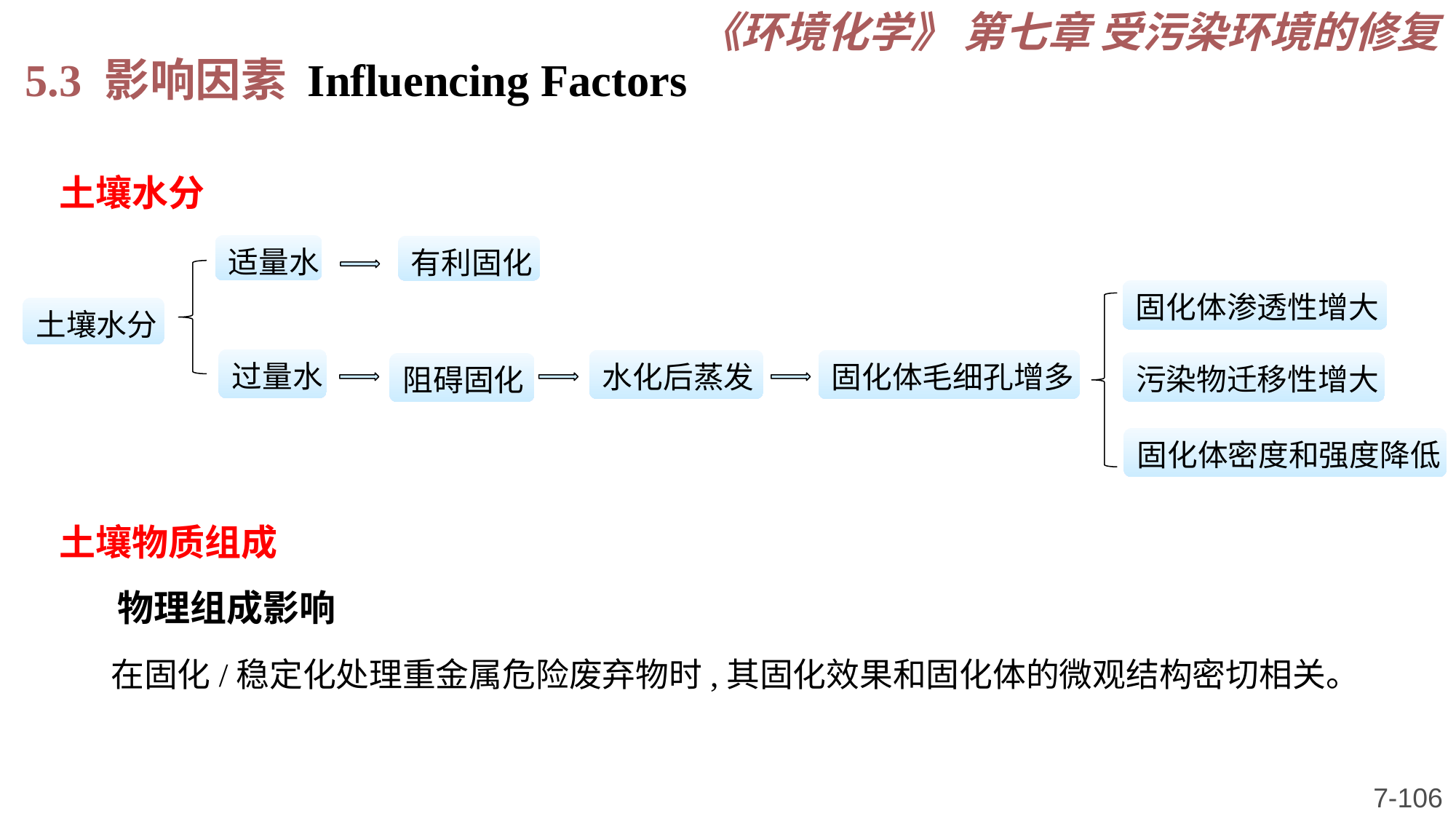

《环境化学》 第七章 受污染环境的修复
5.3 影响因素 Influencing Factors
土壤水分

土壤物质组成
      物理组成影响
      在固化/稳定化处理重金属危险废弃物时,其固化效果和固化体的微观结构密切相关。
适量水
有利固化

固化体渗透性增大

土壤水分
过量水
水化后蒸发
固化体毛细孔增多
污染物迁移性增大
阻碍固化

固化体密度和强度降低
7-106